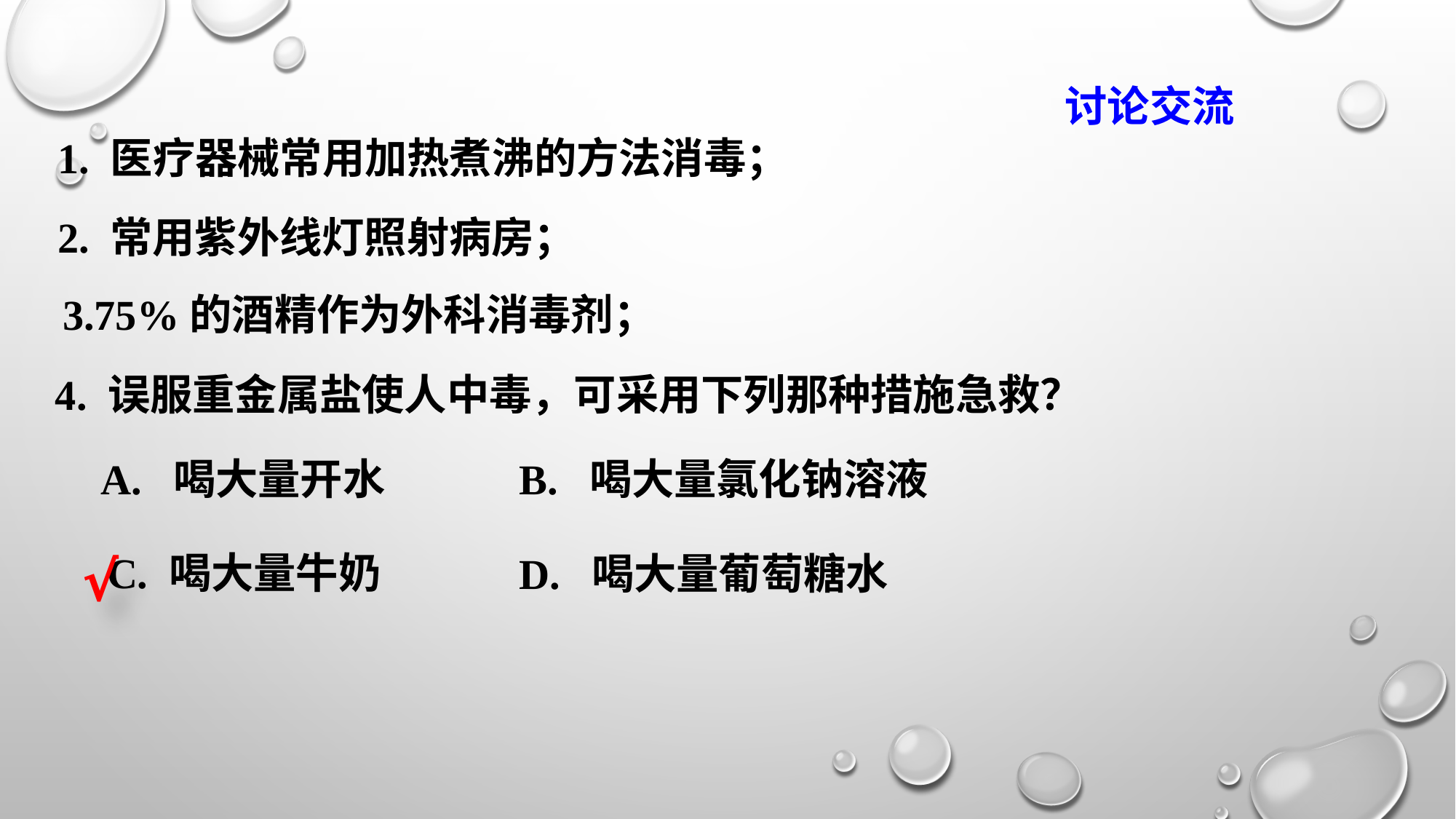

讨论交流
1. 医疗器械常用加热煮沸的方法消毒；
2. 常用紫外线灯照射病房；
3.75%的酒精作为外科消毒剂；
4. 误服重金属盐使人中毒，可采用下列那种措施急救？
A.  喝大量开水
B.  喝大量氯化钠溶液
√
C. 喝大量牛奶
D.  喝大量葡萄糖水